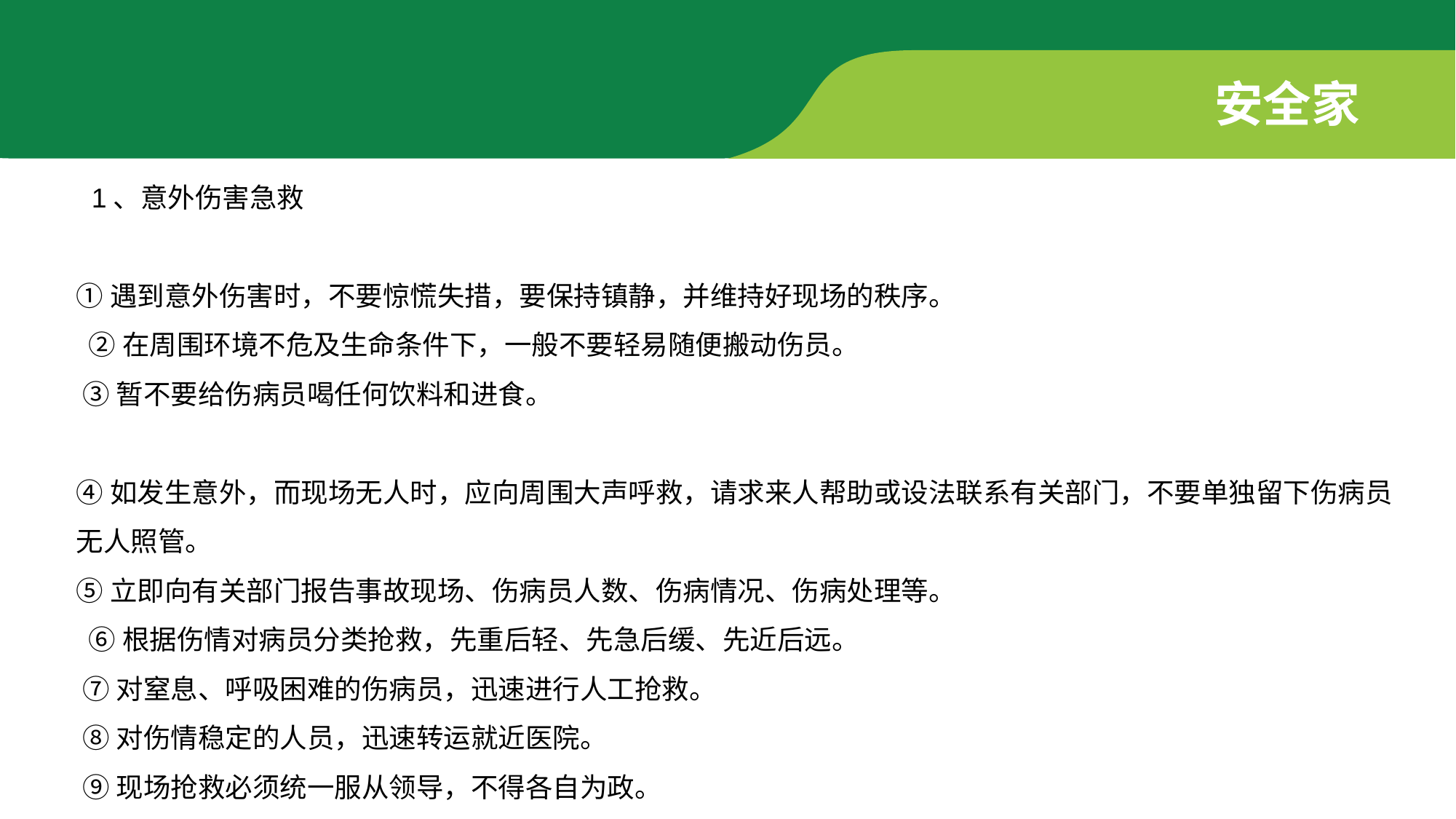

安全家
  1、意外伤害急救

①遇到意外伤害时，不要惊慌失措，要保持镇静，并维持好现场的秩序。
  ②在周围环境不危及生命条件下，一般不要轻易随便搬动伤员。
 ③暂不要给伤病员喝任何饮料和进食。

④如发生意外，而现场无人时，应向周围大声呼救，请求来人帮助或设法联系有关部门，不要单独留下伤病员无人照管。
⑤立即向有关部门报告事故现场、伤病员人数、伤病情况、伤病处理等。
  ⑥根据伤情对病员分类抢救，先重后轻、先急后缓、先近后远。
 ⑦对窒息、呼吸困难的伤病员，迅速进行人工抢救。
 ⑧对伤情稳定的人员，迅速转运就近医院。
 ⑨现场抢救必须统一服从领导，不得各自为政。